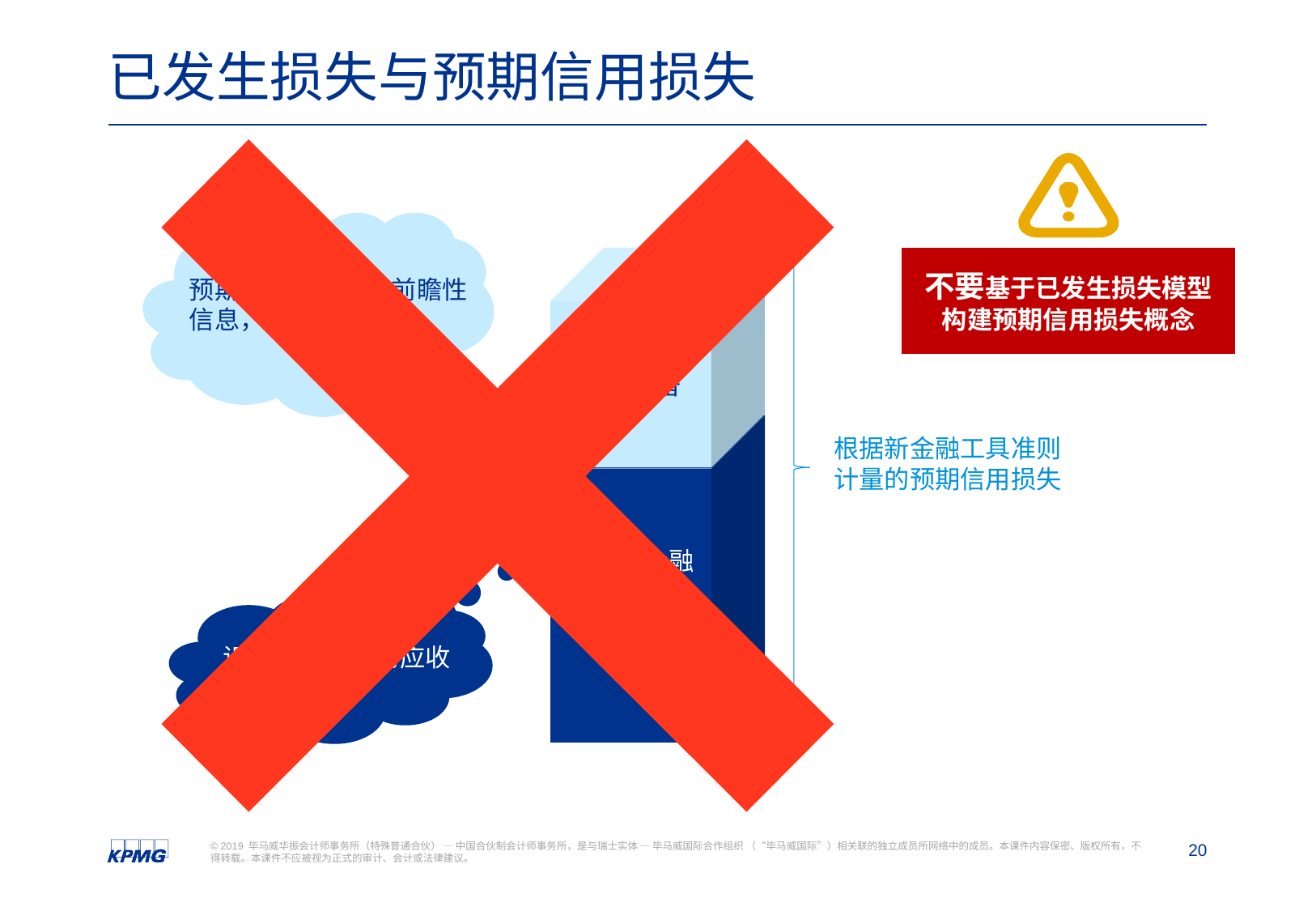

# 已发生损失与预期信用损失

预期信用损失涉及前瞻性信息，准备因而增加
新增准备

不要基于已发生损失模型
构建预期信用损失概念
根据原金融工具准则计量的已发生损失
根据新金融工具准则计量的预期信用损失

识别“变坏”的应收账款